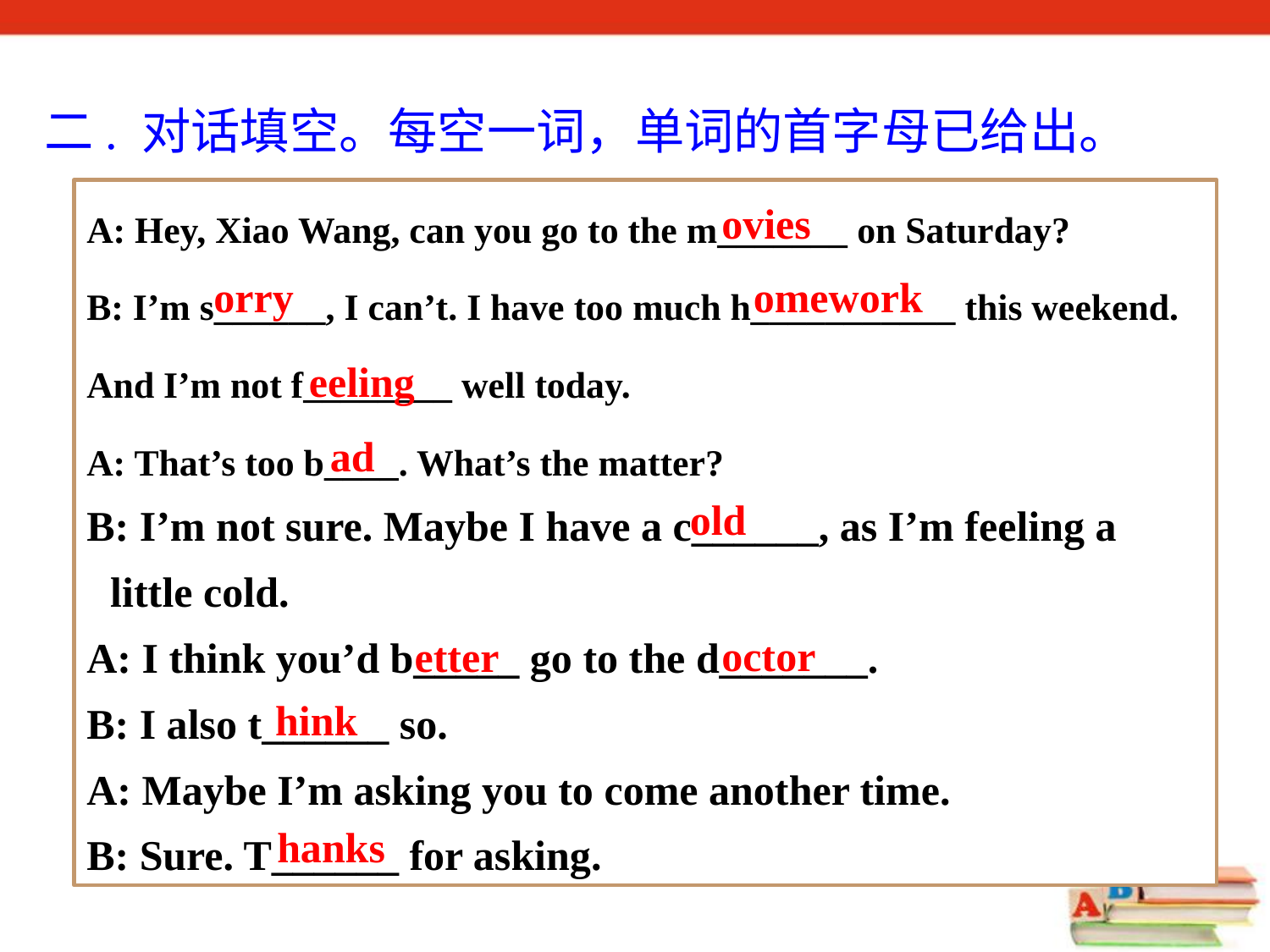

二. 对话填空。每空一词，单词的首字母已给出。
A: Hey, Xiao Wang, can you go to the m_______ on Saturday?
B: I’m s______, I can’t. I have too much h___________ this weekend.
And I’m not f________ well today.
A: That’s too b____. What’s the matter?
B: I’m not sure. Maybe I have a c______, as I’m feeling a little cold.
A: I think you’d b_____ go to the d_______.
B: I also t______ so.
A: Maybe I’m asking you to come another time.
B: Sure. T______ for asking.
ovies
orry
omework
eeling
ad
old
octor
etter
hink
hanks